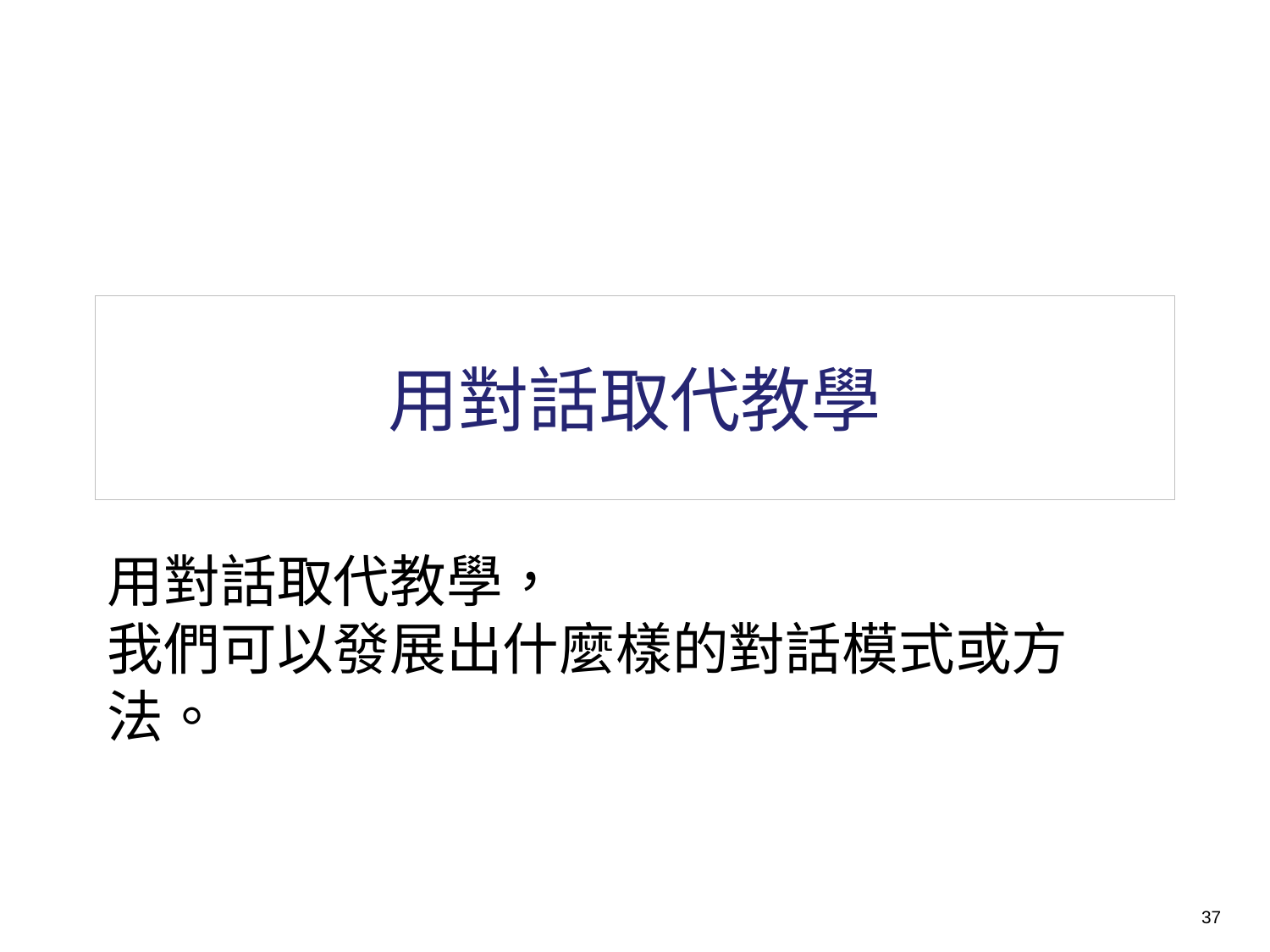

# 用對話取代教學
用對話取代教學，
我們可以發展出什麼樣的對話模式或方法。
37